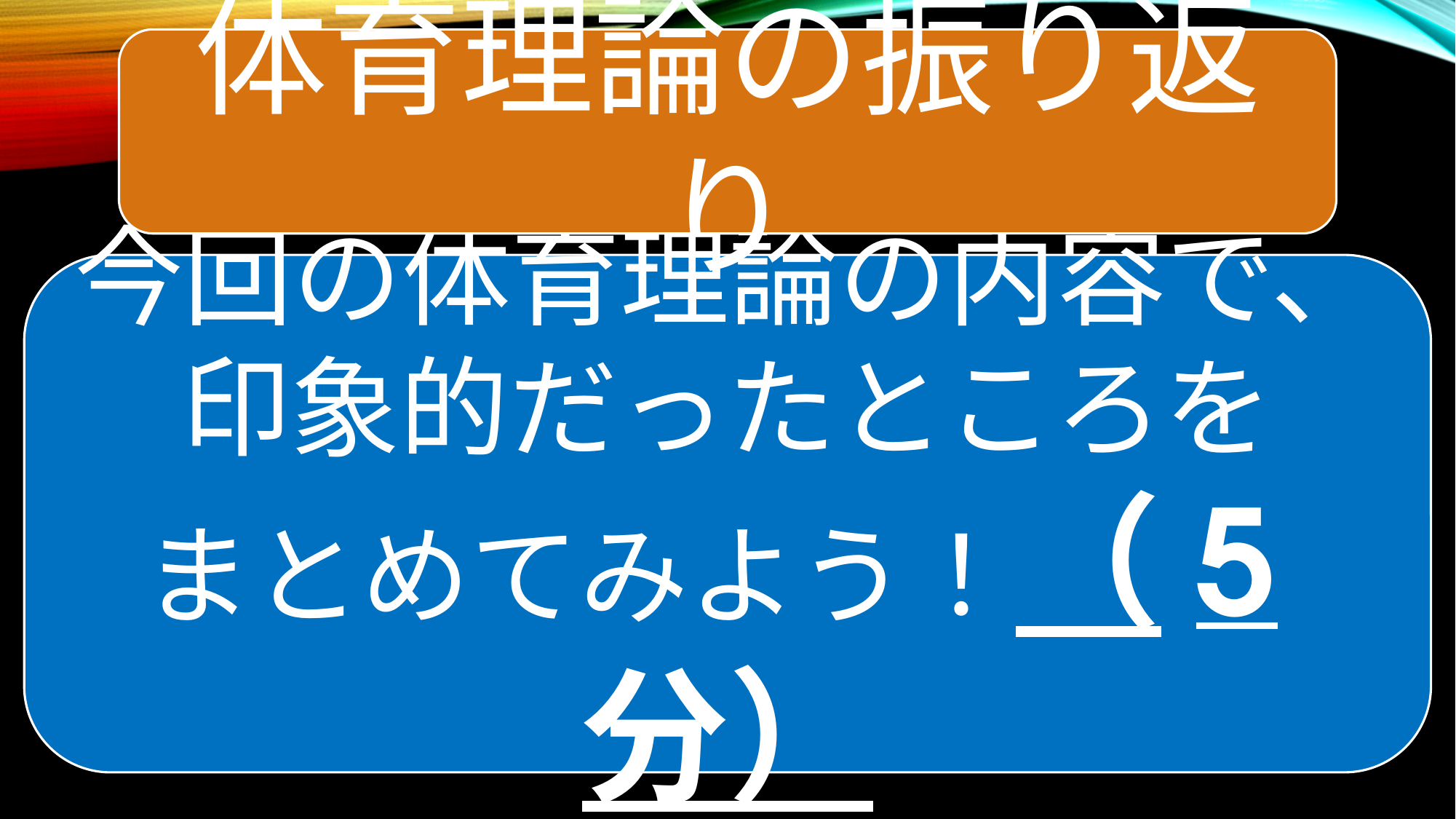

体育理論の振り返り
今回の体育理論の内容で、
印象的だったところを
まとめてみよう！（5分）